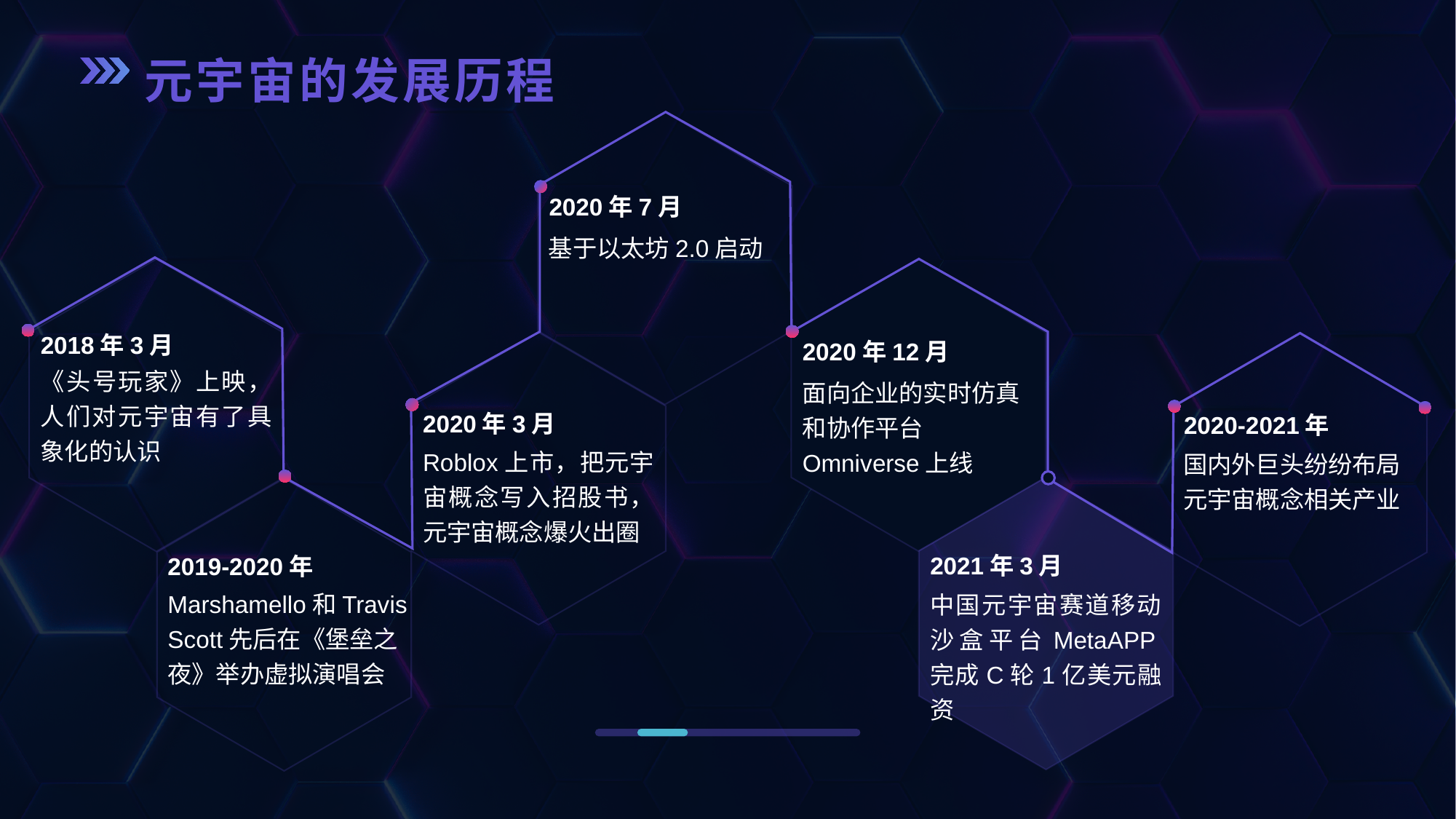

元宇宙的发展历程

2020年7月
基于以太坊2.0启动

2018年3月
2020年12月

《头号玩家》上映，人们对元宇宙有了具象化的认识
面向企业的实时仿真和协作平台Omniverse上线
2020年3月
2020-2021年
Roblox上市，把元宇宙概念写入招股书，元宇宙概念爆火出圈
国内外巨头纷纷布局元宇宙概念相关产业

2021年3月
2019-2020年
Marshamello和Travis Scott先后在《堡垒之夜》举办虚拟演唱会
中国元宇宙赛道移动沙盒平台MetaAPP完成C轮1亿美元融资